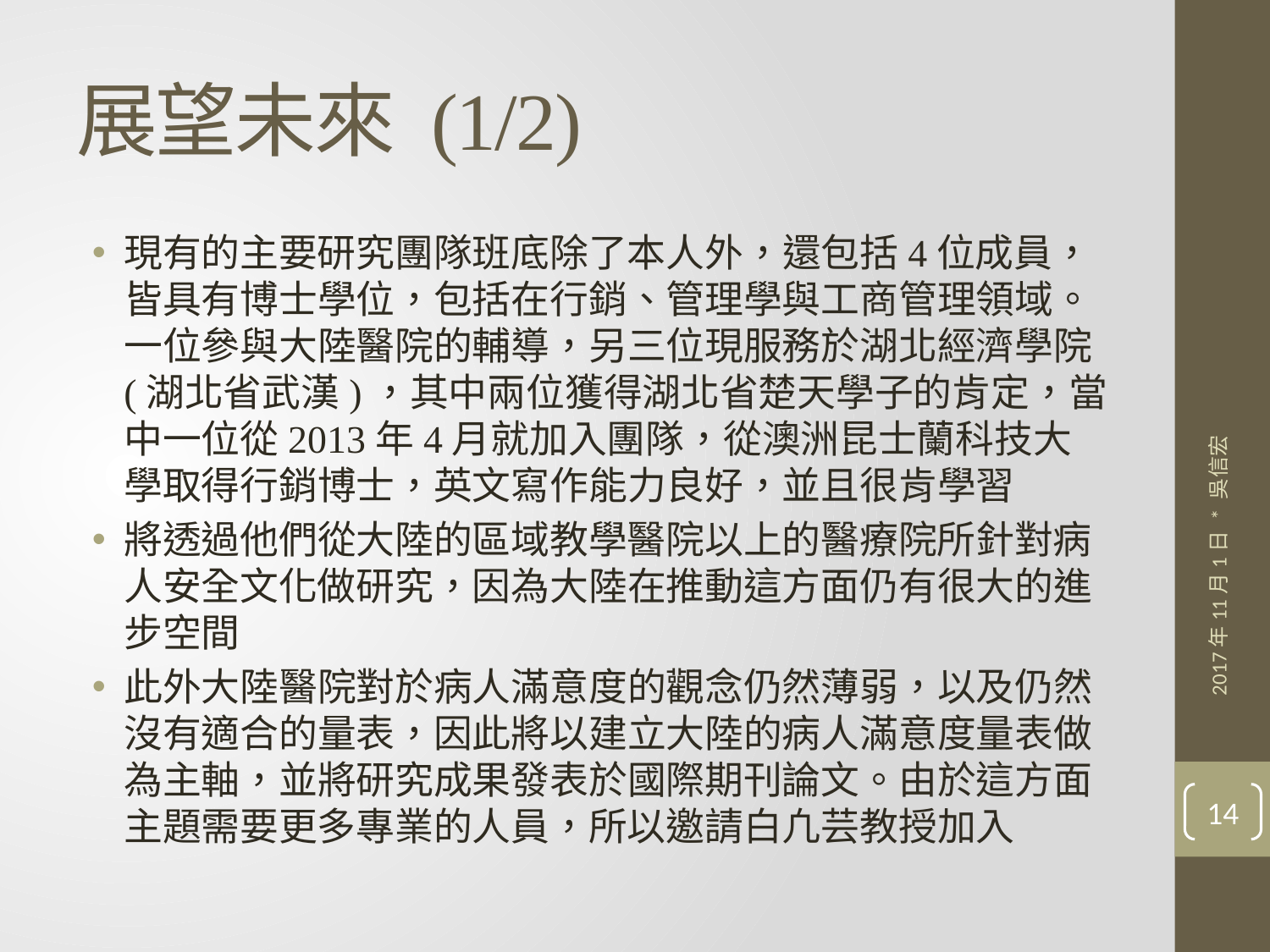

# 展望未來 (1/2)
現有的主要研究團隊班底除了本人外，還包括4位成員，皆具有博士學位，包括在行銷、管理學與工商管理領域。一位參與大陸醫院的輔導，另三位現服務於湖北經濟學院(湖北省武漢)，其中兩位獲得湖北省楚天學子的肯定，當中一位從2013年4月就加入團隊，從澳洲昆士蘭科技大學取得行銷博士，英文寫作能力良好，並且很肯學習
將透過他們從大陸的區域教學醫院以上的醫療院所針對病人安全文化做研究，因為大陸在推動這方面仍有很大的進步空間
此外大陸醫院對於病人滿意度的觀念仍然薄弱，以及仍然沒有適合的量表，因此將以建立大陸的病人滿意度量表做為主軸，並將研究成果發表於國際期刊論文。由於這方面主題需要更多專業的人員，所以邀請白凢芸教授加入
2017年11月1日 * 吳信宏
14